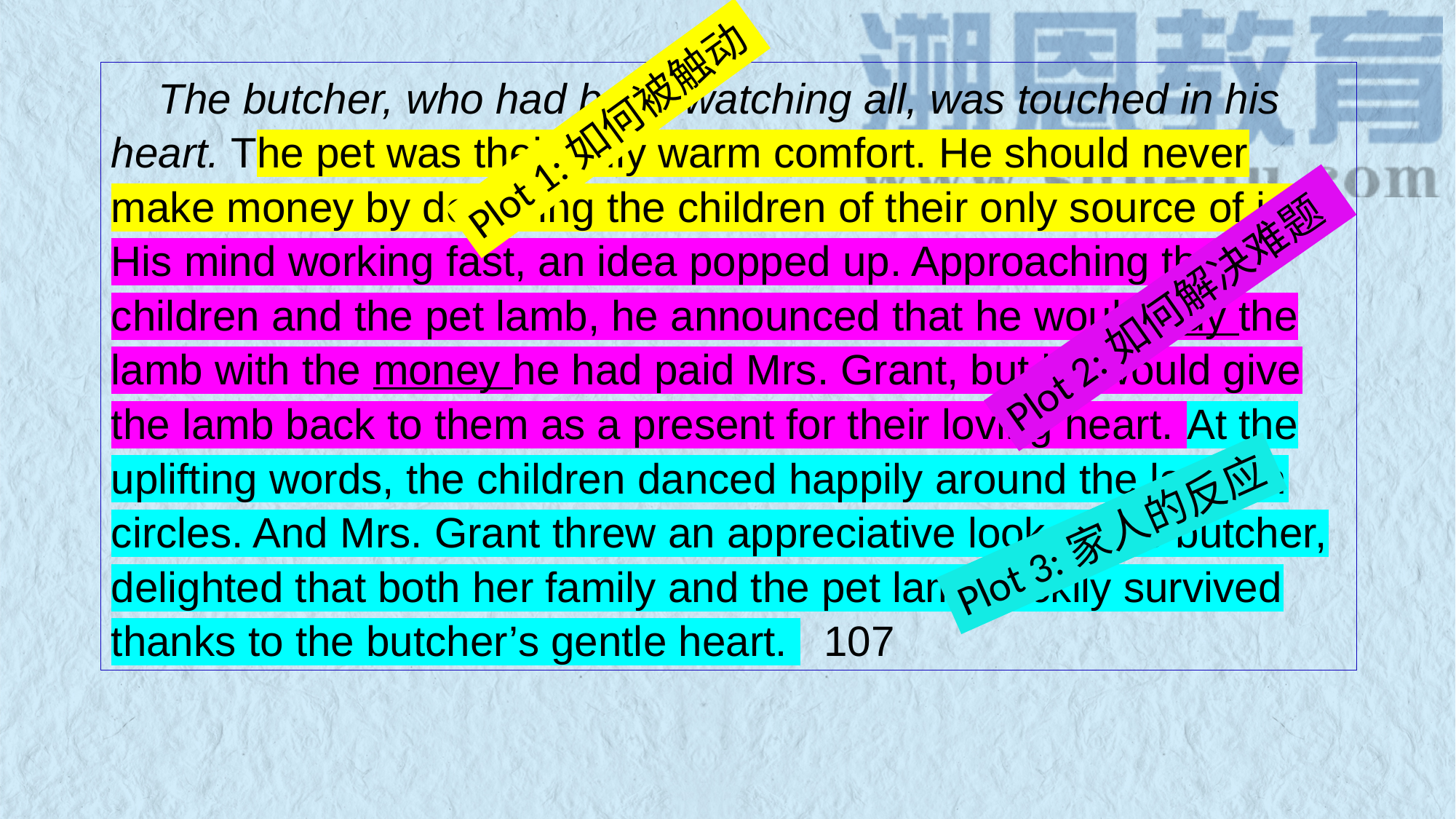

The butcher, who had been watching all, was touched in his heart. The pet was their only warm comfort. He should never make money by depriving the children of their only source of joy. His mind working fast, an idea popped up. Approaching the
children and the pet lamb, he announced that he would buy the lamb with the money he had paid Mrs. Grant, but he would give the lamb back to them as a present for their loving heart. At the uplifting words, the children danced happily around the lamb in circles. And Mrs. Grant threw an appreciative look at the butcher,
delighted that both her family and the pet lamb luckily survived thanks to the butcher’s gentle heart.   107
Plot 1:如何被触动
Plot 2:如何解决难题
Plot 3:家人的反应